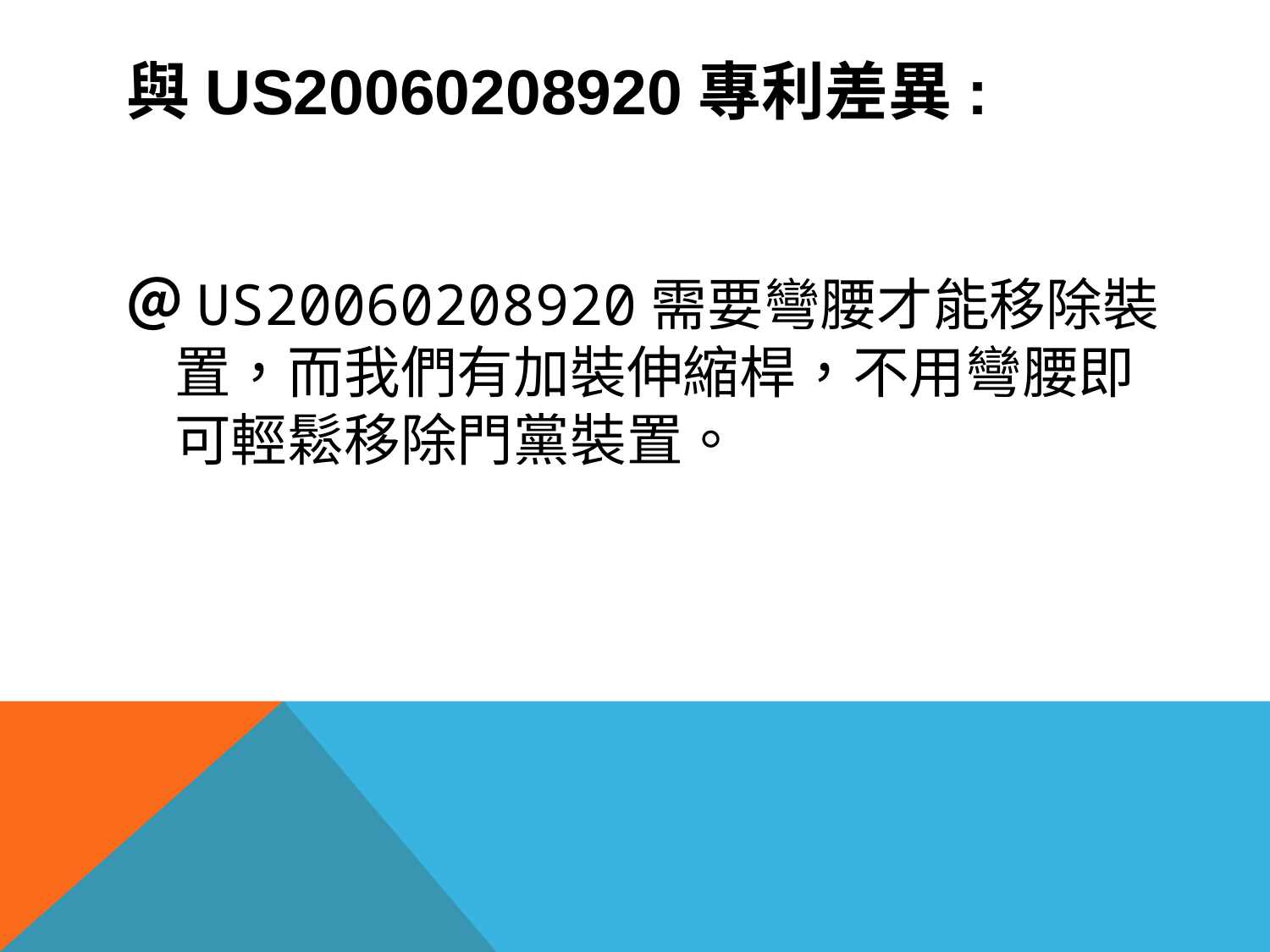

# 與US20060208920專利差異:
＠US20060208920需要彎腰才能移除裝置，而我們有加裝伸縮桿，不用彎腰即可輕鬆移除門黨裝置。